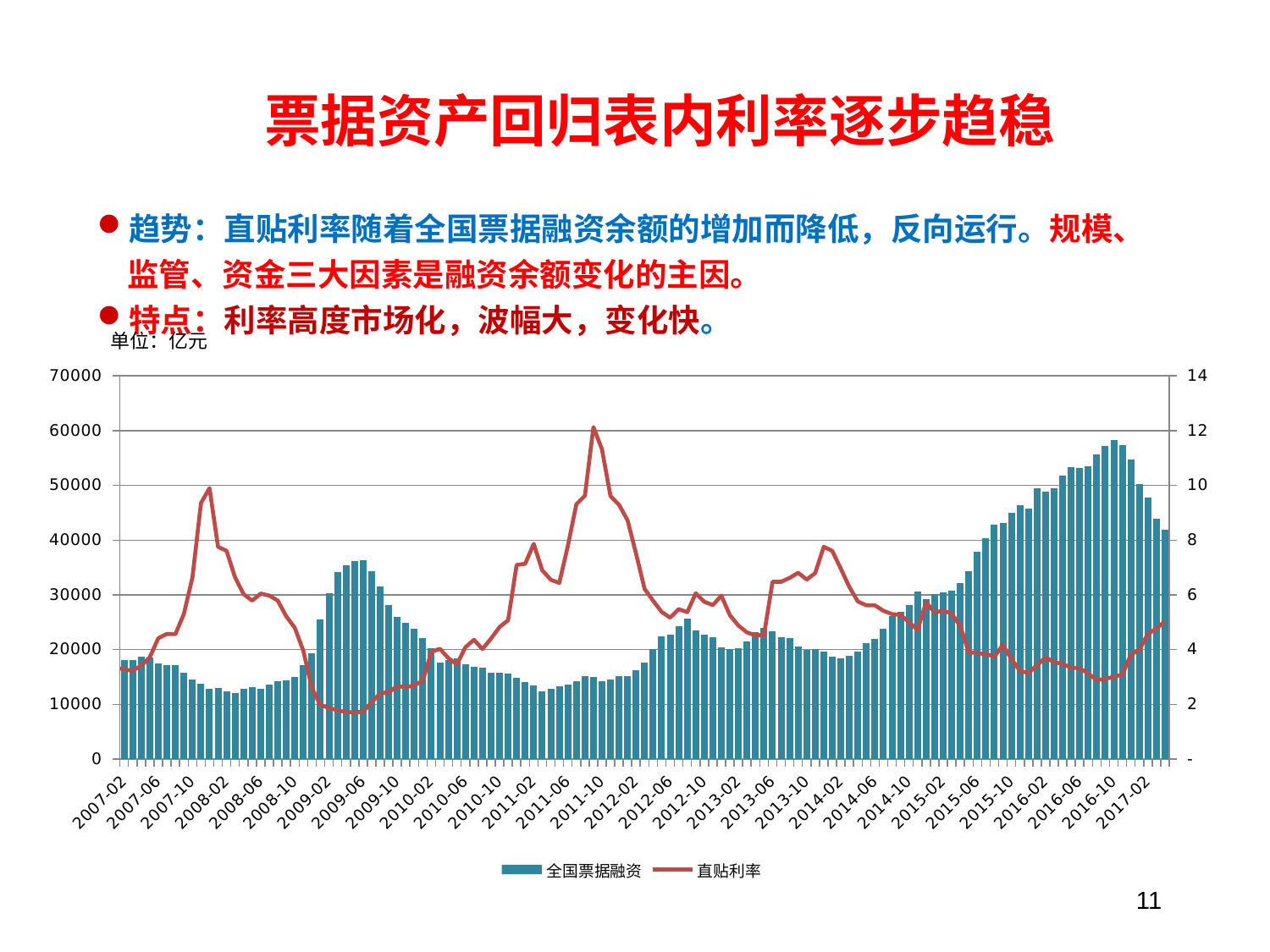

票据资产回归表内利率逐步趋稳
趋势：直贴利率随着全国票据融资余额的增加而降低，反向运行。规模、监管、资金三大因素是融资余额变化的主因。
特点：利率高度市场化，波幅大，变化快。
    单位：亿元

### Chart

| Category | 全国票据融资 | 直贴利率 |
|---|---|---|
| 39083 | 17914.0 | 3.364806220480759 |
| 39114 | 18079.0 | 3.2734440017347497 |
| 39142 | 18051.0 | 3.232807797531194 |
| 39173 | 18670.0 | 3.41633723495508 |
| 39203 | 18498.0 | 3.72367964897705 |
| 39234 | 17469.0 | 4.418289444907689 |
| 39264 | 17212.0 | 4.5724698287360654 |
| 39295 | 17188.0 | 4.565553781298573 |
| 39326 | 15752.0 | 5.309349997273452 |
| 39356 | 14490.0 | 6.639449482801928 |
| 39387 | 13739.0 | 9.356454600493628 |
| 39417 | 12818.0 | 9.900261003215162 |
| 39448 | 13002.0 | 7.7568647902454835 |
| 39479 | 12320.0 | 7.609847792702158 |
| 39508 | 12023.0 | 6.638066471010961 |
| 39539 | 12800.0 | 6.027999999999994 |
| 39569 | 13177.0 | 5.79 |
| 39600 | 12869.0 | 6.05 |
| 39630 | 13634.0 | 5.978 |
| 39661 | 14162.49 | 5.794 |
| 39692 | 14420.0 | 5.2149999999999945 |
| 39722 | 15027.0 | 4.7949999999999955 |
| 39753 | 17132.0 | 3.9559999999999977 |
| 39783 | 19279.0 | 2.5989999999999998 |
| 39814 | 25526.0 | 1.973 |
| 39845 | 30396.0 | 1.875 |
| 39873 | 34104.0 | 1.784 |
| 39904 | 35361.0 | 1.728 |
| 39934 | 36224.0 | 1.7029999999999987 |
| 39965 | 36352.0 | 1.7349999999999988 |
| 39995 | 34370.0 | 2.0719999999999987 |
| 40026 | 31607.0 | 2.407 |
| 40057 | 28089.0 | 2.445 |
| 40087 | 26050.0 | 2.666 |
| 40118 | 24965.0 | 2.631 |
| 40148 | 23850.0 | 2.693 |
| 40179 | 22058.0 | 2.8659999999999997 |
| 40210 | 20309.0 | 3.92 |
| 40238 | 17623.2055925403 | 4.032 |
| 40269 | 18092.7379007031 | 3.689 |
| 40299 | 18469.61109705508 | 3.4619999999999997 |
| 40330 | 17342.59257480597 | 4.09 |
| 40360 | 16900.0 | 4.359 |
| 40391 | 16695.0 | 4.0209999999999955 |
| 40422 | 15769.0 | 4.407 |
| 40452 | 15767.0 | 4.8269999999999955 |
| 40483 | 15611.0 | 5.076 |
| 40513 | 14816.0 | 7.094999999999994 |
| 40544 | 14139.0 | 7.1379999999999955 |
| 40575 | 13422.0 | 7.862999999999995 |
| 40603 | 12390.0 | 6.901 |
| 40634 | 12785.0 | 6.552 |
| 40664 | 13340.0 | 6.44 |
| 40695 | 13590.0 | 7.786 |
| 40725 | 14243.0 | 9.313 |
| 40756 | 15153.0 | 9.620000000000001 |
| 40787 | 14953.0 | 12.13 |
| 40817 | 14244.0 | 11.32 |
| 40848 | 14604.0 | 9.61 |
| 40878 | 15124.0 | 9.290000000000001 |
| 40909 | 15204.754257421211 | 8.73 |
| 40940 | 16310.403047328611 | 7.51 |
| 40969 | 17699.90388220374 | 6.22 |
| 41000 | 20106.51755879018 | 5.79 |
| 41030 | 22426.533591890497 | 5.38 |
| 41061 | 22766.302022987376 | 5.17 |
| 41091 | 24293.21934190535 | 5.48 |
| 41122 | 25607.583129754727 | 5.37 |
| 41153 | 23437.2563825761 | 6.06 |
| 41183 | 22704.77400822822 | 5.75 |
| 41214 | 22335.783445571422 | 5.63 |
| 41244 | 20425.664541822098 | 5.970000000000002 |
| 41275 | 20155.214721485296 | 5.26 |
| 41306 | 20336.15830843527 | 4.88 |
| 41334 | 21519.61466918397 | 4.63 |
| 41365 | 23206.927864623452 | 4.52 |
| 41395 | 24044.94619834971 | 4.54 |
| 41426 | 23283.147287258005 | 6.48 |
| 41456 | 22244.67602977899 | 6.48 |
| 41487 | 22118.0254366292 | 6.6199999999999966 |
| 41518 | 20593.76814570833 | 6.81 |
| 41548 | 19887.388798564032 | 6.56 |
| 41579 | 20078.1418129169 | 6.8 |
| 41609 | 19594.003510630777 | 7.76 |
| 41640 | 18767.5161615635 | 7.6099999999999985 |
| 41671 | 18431.9184471441 | 6.96 |
| 41699 | 18839.5582691044 | 6.29 |
| 41730 | 19695.7843353174 | 5.76 |
| 41760 | 21239.148470670498 | 5.6199999999999966 |
| 41791 | 22027.658451769 | 5.6199999999999966 |
| 41821 | 23753.499670828696 | 5.42 |
| 41852 | 26120.2744732864 | 5.3 |
| 41883 | 26977.79692321112 | 5.270000000000001 |
| 41913 | 28148.649714834177 | 5.0 |
| 41944 | 30572.458445667828 | 4.7234 |
| 41974 | 29169.4122911926 | 5.7301 |
| 42005 | 30088.30807648158 | 5.3599999999999985 |
| 42036 | 30488.491297946897 | 5.430000000000002 |
| 42064 | 30768.792264825297 | 5.31 |
| 42095 | 32129.8359970247 | 4.8599999999999985 |
| 42125 | 34362.495354541774 | 3.9099999999999997 |
| 42156 | 37817.492509644944 | 3.8699999999999997 |
| 42186 | 40384.04903939724 | 3.84 |
| 42217 | 42841.1246493954 | 3.75 |
| 42248 | 43128.4292221596 | 4.17 |
| 42278 | 44964.0 | 3.66 |
| 42309 | 46390.0645038 | 3.22 |
| 42339 | 45756.020270748544 | 3.15 |
| 42370 | 49482.0413784523 | 3.4299999999999997 |
| 42401 | 48898.88927524277 | 3.72 |
| 42430 | 49416.8751700964 | 3.54 |
| 42461 | 51804.423865093 | 3.48 |
| 42491 | 53368.3357933225 | 3.34 |
| 42522 | 53218.31823759599 | 3.32 |
| 42552 | 53494.81571349964 | 3.13 |
| 42583 | 55729.411420549484 | 2.8899999999999997 |
| 42614 | 57151.7045696911 | 2.9299999999999997 |
| 42645 | 58315.39 | 3.01 |
| 42675 | 57312.69 | 3.09 |
| 42705 | 54778.9 | 3.82 |
| 42736 | 50188.14 | 4.0 |
| 42767 | 47769.84000000001 | 4.58 |
| 42795 | 43877.198641381474 | 4.77 |
| 42826 | 41894.5858970887 | 5.04 |
11